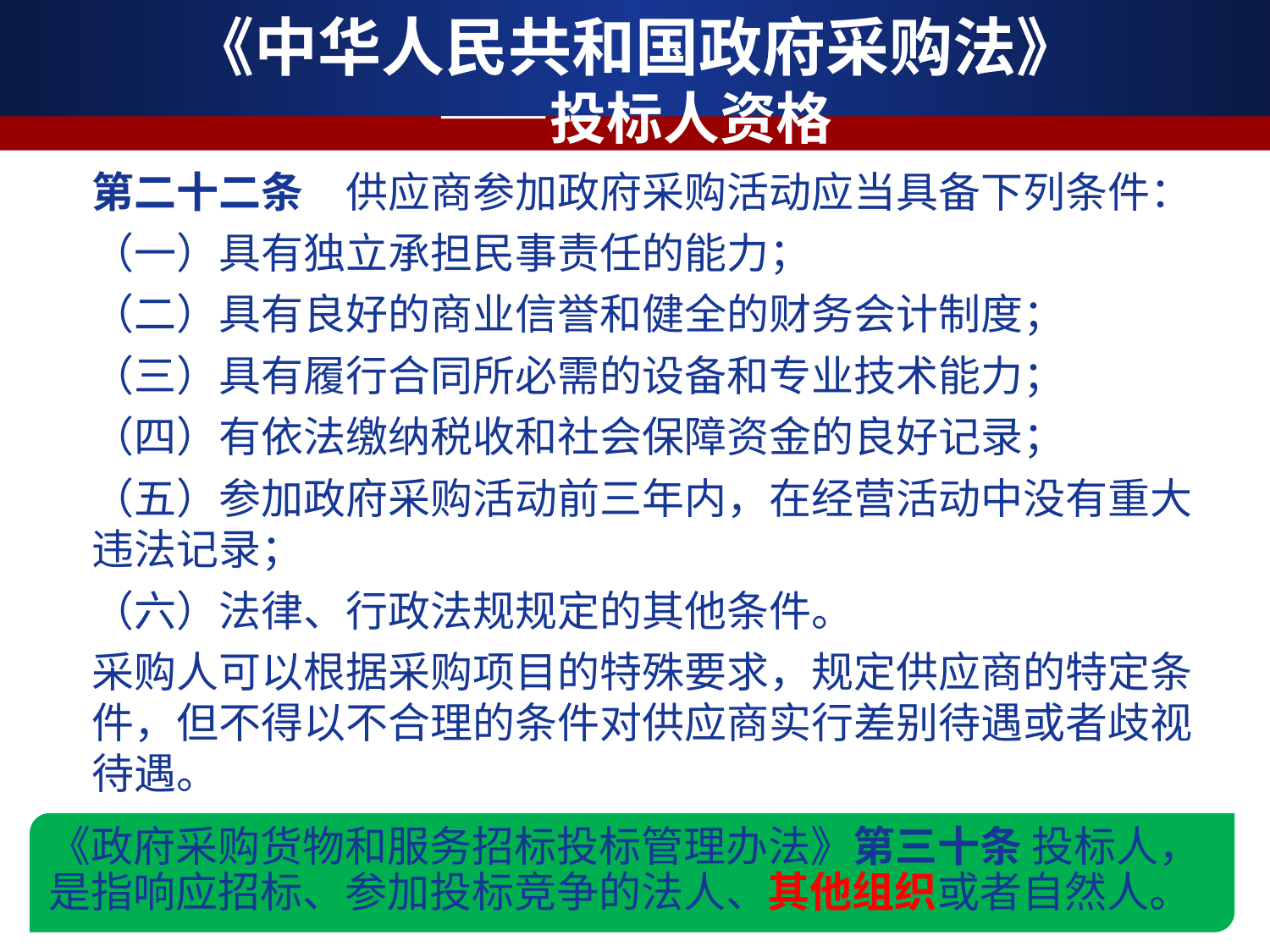

# 《中华人民共和国政府采购法》 ——投标人资格
第二十二条　供应商参加政府采购活动应当具备下列条件：
（一）具有独立承担民事责任的能力；
（二）具有良好的商业信誉和健全的财务会计制度；
（三）具有履行合同所必需的设备和专业技术能力；
（四）有依法缴纳税收和社会保障资金的良好记录；
（五）参加政府采购活动前三年内，在经营活动中没有重大违法记录；
（六）法律、行政法规规定的其他条件。
采购人可以根据采购项目的特殊要求，规定供应商的特定条件，但不得以不合理的条件对供应商实行差别待遇或者歧视待遇。
《政府采购货物和服务招标投标管理办法》第三十条 投标人，是指响应招标、参加投标竞争的法人、其他组织或者自然人。

DuJing